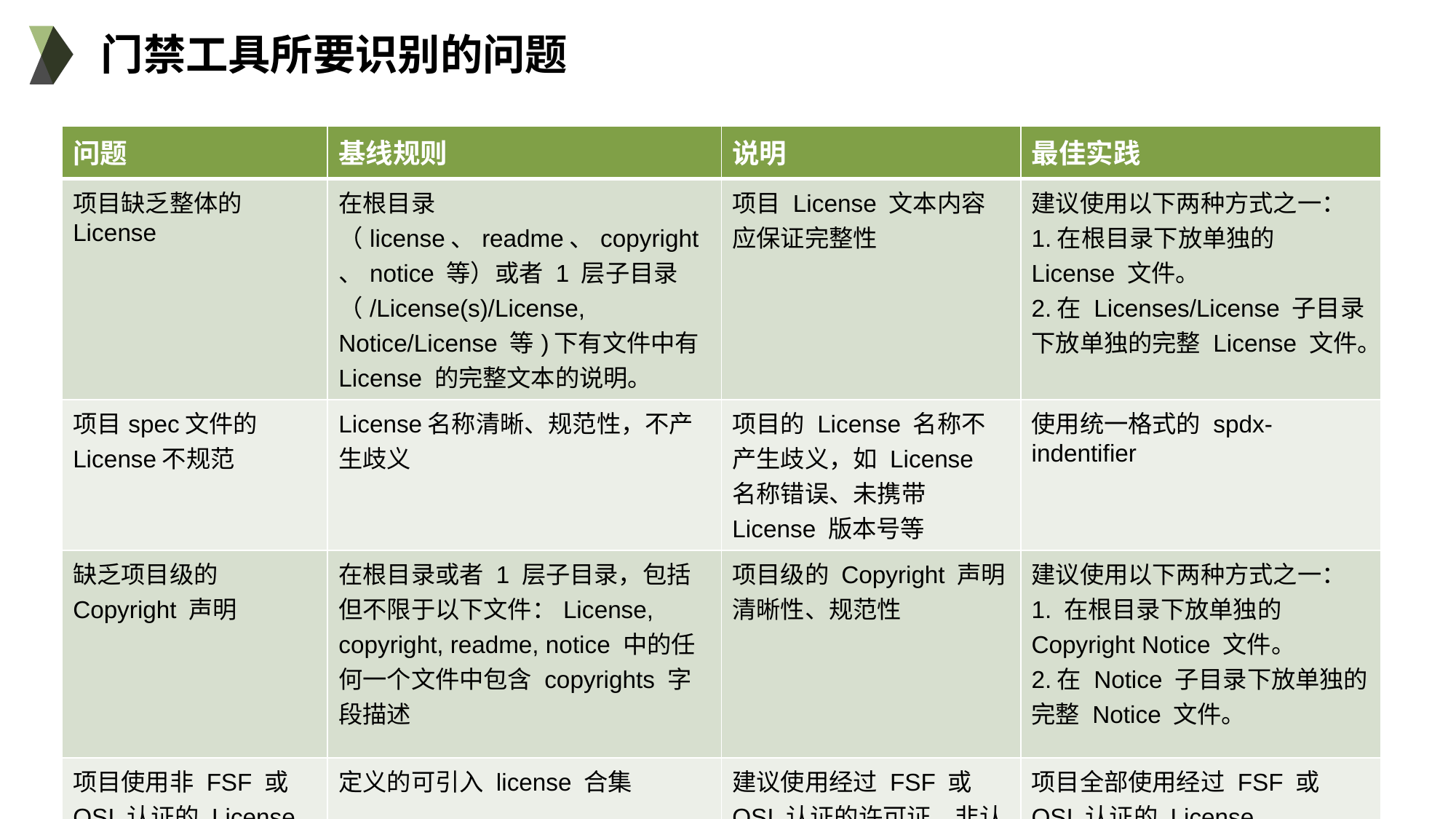

门禁工具所要识别的问题

| 问题 | 基线规则 | 说明 | 最佳实践 |
| --- | --- | --- | --- |
| 项目缺乏整体的License | 在根目录（license、readme、copyright、notice 等）或者 1 层子目录（/License(s)/License, Notice/License 等)下有文件中有 License 的完整文本的说明。 | 项目 License 文本内容应保证完整性 | 建议使用以下两种方式之一： 1.在根目录下放单独的 License 文件。 2.在 Licenses/License 子目录下放单独的完整 License 文件。 |
| 项目spec文件的License不规范 | License名称清晰、规范性，不产生歧义 | 项目的 License 名称不产生歧义，如 License 名称错误、未携带 License 版本号等 | 使用统一格式的 spdx-indentifier |
| 缺乏项目级的 Copyright 声明 | 在根目录或者 1 层子目录，包括但不限于以下文件：License, copyright, readme, notice 中的任何一个文件中包含 copyrights 字段描述 | 项目级的 Copyright 声明清晰性、规范性 | 建议使用以下两种方式之一： 1. 在根目录下放单独的 Copyright Notice 文件。 2.在 Notice 子目录下放单独的完整 Notice 文件。 |
| 项目使用非 FSF 或 OSI 认证的 License | 定义的可引入 license 合集 | 建议使用经过 FSF 或 OSI 认证的许可证，非认证许可证需经过评审 | 项目全部使用经过 FSF 或 OSI 认证的 License |